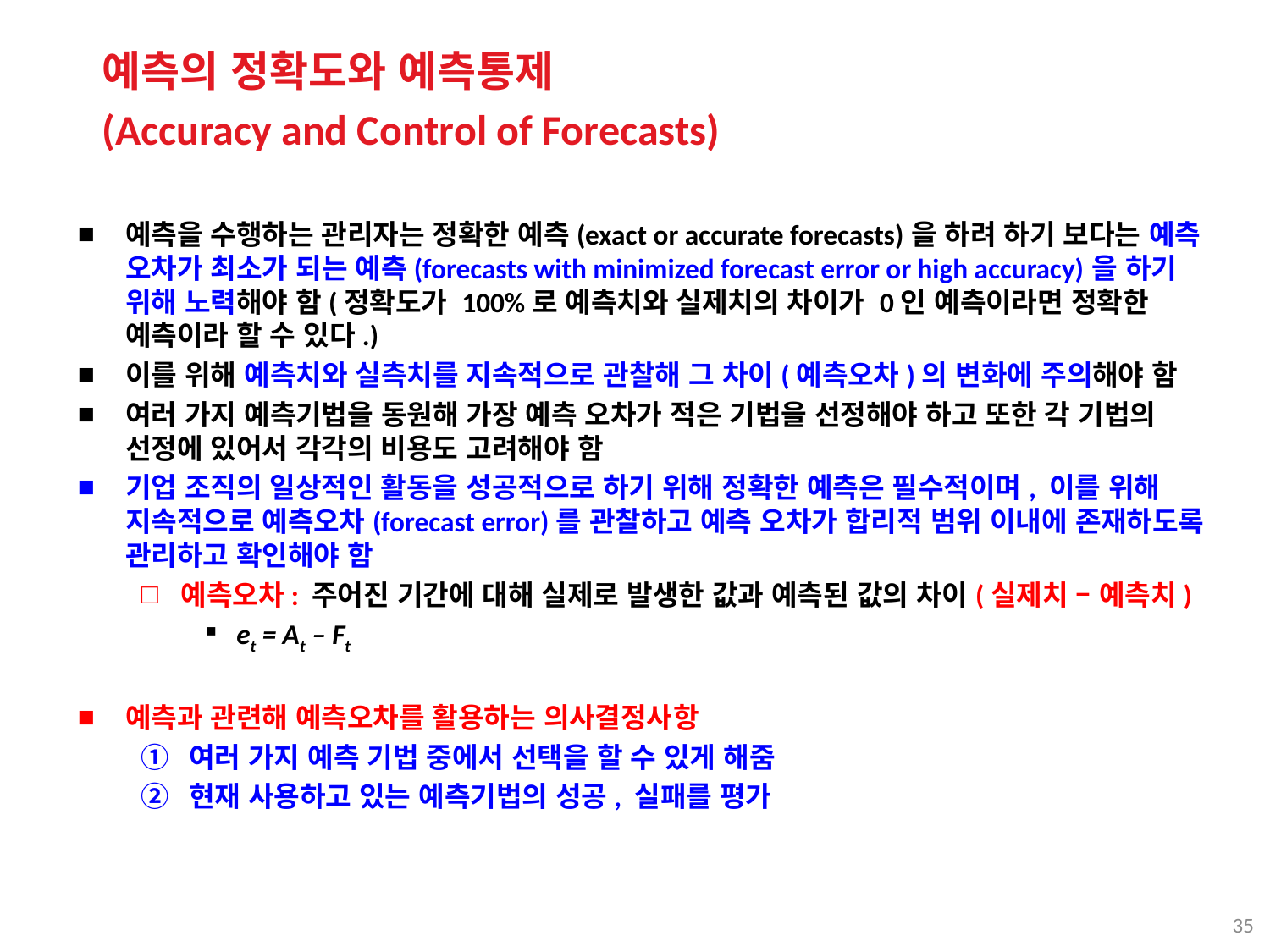

예측의 정확도와 예측통제
(Accuracy and Control of Forecasts)
예측을 수행하는 관리자는 정확한 예측(exact or accurate forecasts)을 하려 하기 보다는 예측 오차가 최소가 되는 예측(forecasts with minimized forecast error or high accuracy)을 하기 위해 노력해야 함(정확도가 100%로 예측치와 실제치의 차이가 0인 예측이라면 정확한 예측이라 할 수 있다.)
이를 위해 예측치와 실측치를 지속적으로 관찰해 그 차이(예측오차)의 변화에 주의해야 함
여러 가지 예측기법을 동원해 가장 예측 오차가 적은 기법을 선정해야 하고 또한 각 기법의 선정에 있어서 각각의 비용도 고려해야 함
기업 조직의 일상적인 활동을 성공적으로 하기 위해 정확한 예측은 필수적이며, 이를 위해 지속적으로 예측오차(forecast error)를 관찰하고 예측 오차가 합리적 범위 이내에 존재하도록 관리하고 확인해야 함
예측오차: 주어진 기간에 대해 실제로 발생한 값과 예측된 값의 차이(실제치 – 예측치)
et = At – Ft

예측과 관련해 예측오차를 활용하는 의사결정사항
여러 가지 예측 기법 중에서 선택을 할 수 있게 해줌
현재 사용하고 있는 예측기법의 성공, 실패를 평가

35